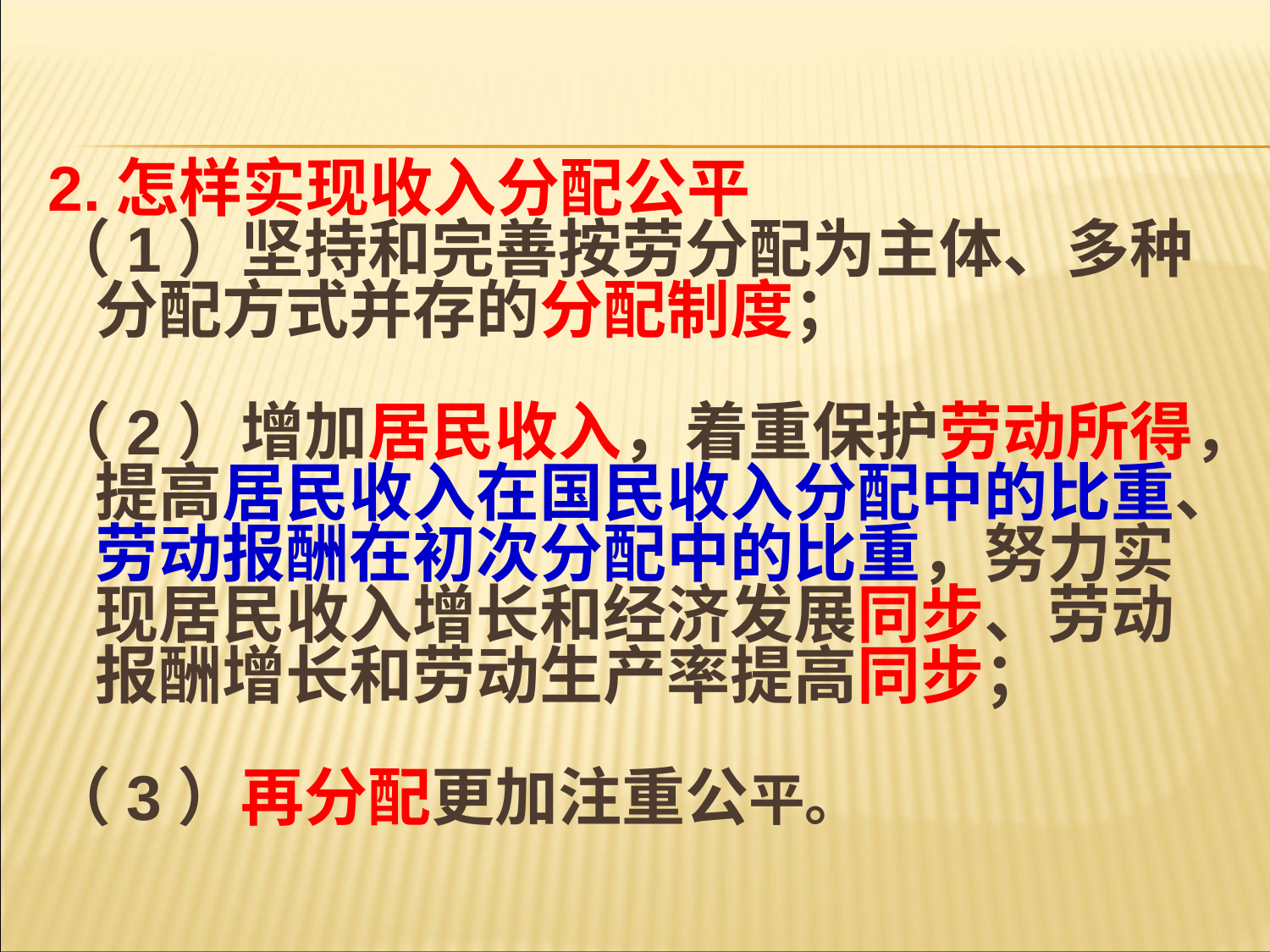

# 2.怎样实现收入分配公平
（1）坚持和完善按劳分配为主体、多种分配方式并存的分配制度；

（2）增加居民收入，着重保护劳动所得，提高居民收入在国民收入分配中的比重、劳动报酬在初次分配中的比重，努力实现居民收入增长和经济发展同步、劳动报酬增长和劳动生产率提高同步；

（3）再分配更加注重公平。